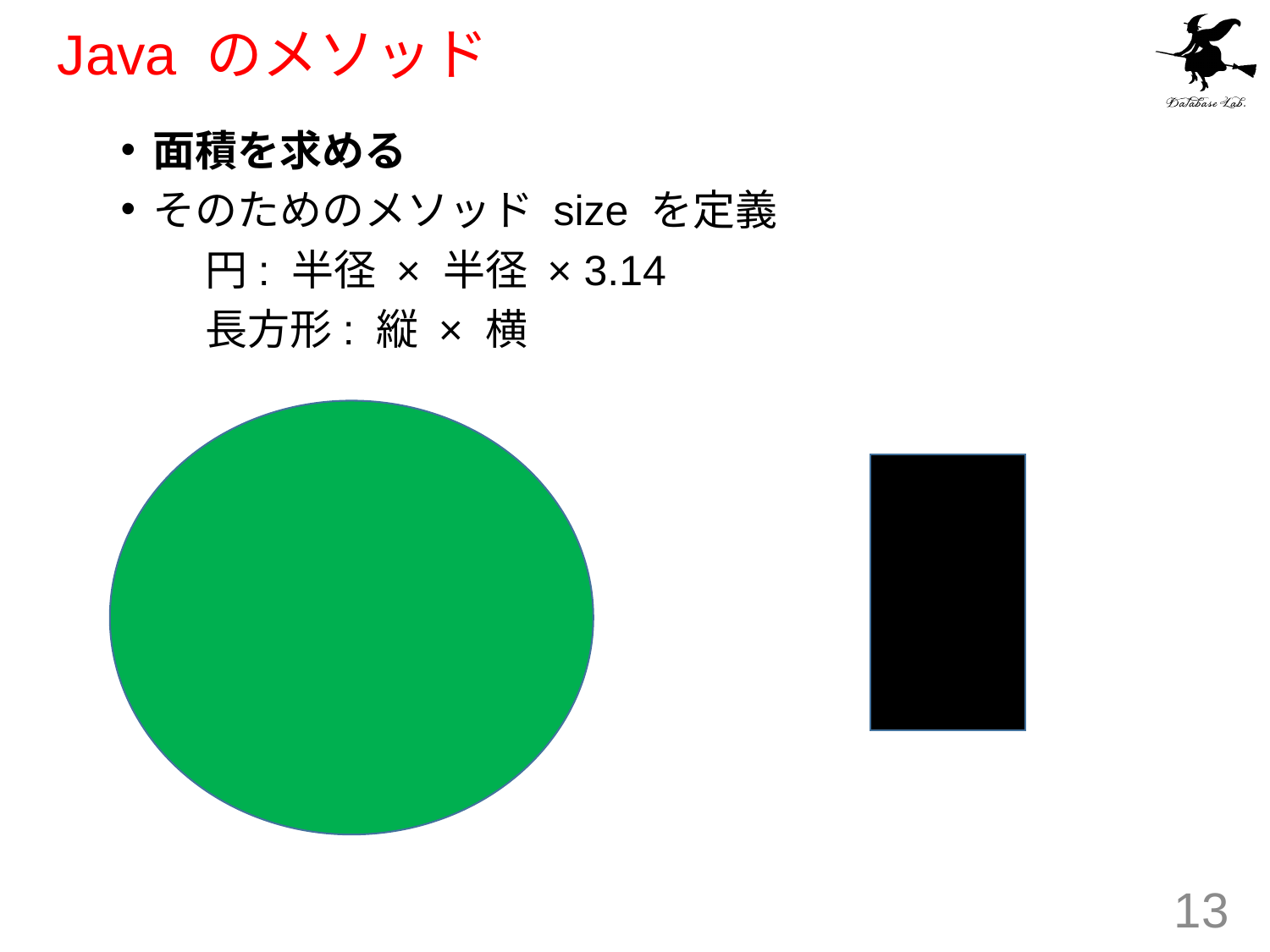

# Java のメソッド
面積を求める
そのためのメソッド size を定義
　　円: 半径 × 半径 × 3.14
　　長方形: 縦 × 横

13